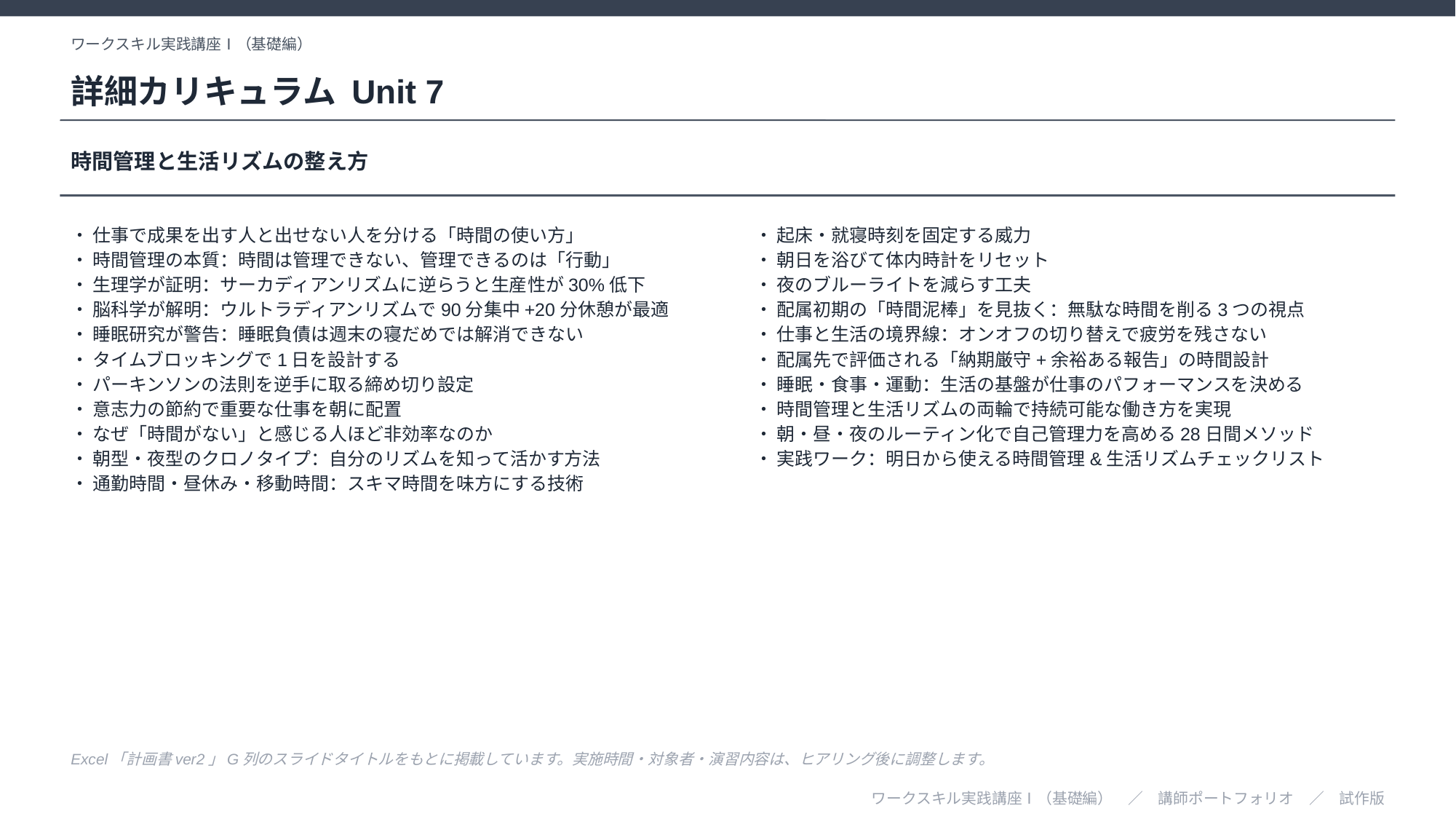

ワークスキル実践講座Ⅰ（基礎編）
詳細カリキュラム Unit 7

時間管理と生活リズムの整え方

・ 仕事で成果を出す人と出せない人を分ける「時間の使い方」
・ 時間管理の本質：時間は管理できない、管理できるのは「行動」
・ 生理学が証明：サーカディアンリズムに逆らうと生産性が30%低下
・ 脳科学が解明：ウルトラディアンリズムで90分集中+20分休憩が最適
・ 睡眠研究が警告：睡眠負債は週末の寝だめでは解消できない
・ タイムブロッキングで1日を設計する
・ パーキンソンの法則を逆手に取る締め切り設定
・ 意志力の節約で重要な仕事を朝に配置
・ なぜ「時間がない」と感じる人ほど非効率なのか
・ 朝型・夜型のクロノタイプ：自分のリズムを知って活かす方法
・ 通勤時間・昼休み・移動時間：スキマ時間を味方にする技術
・ 起床・就寝時刻を固定する威力
・ 朝日を浴びて体内時計をリセット
・ 夜のブルーライトを減らす工夫
・ 配属初期の「時間泥棒」を見抜く：無駄な時間を削る3つの視点
・ 仕事と生活の境界線：オンオフの切り替えで疲労を残さない
・ 配属先で評価される「納期厳守+余裕ある報告」の時間設計
・ 睡眠・食事・運動：生活の基盤が仕事のパフォーマンスを決める
・ 時間管理と生活リズムの両輪で持続可能な働き方を実現
・ 朝・昼・夜のルーティン化で自己管理力を高める28日間メソッド
・ 実践ワーク：明日から使える時間管理&生活リズムチェックリスト
Excel「計画書ver2」G列のスライドタイトルをもとに掲載しています。実施時間・対象者・演習内容は、ヒアリング後に調整します。
ワークスキル実践講座Ⅰ（基礎編）　／　講師ポートフォリオ　／　試作版